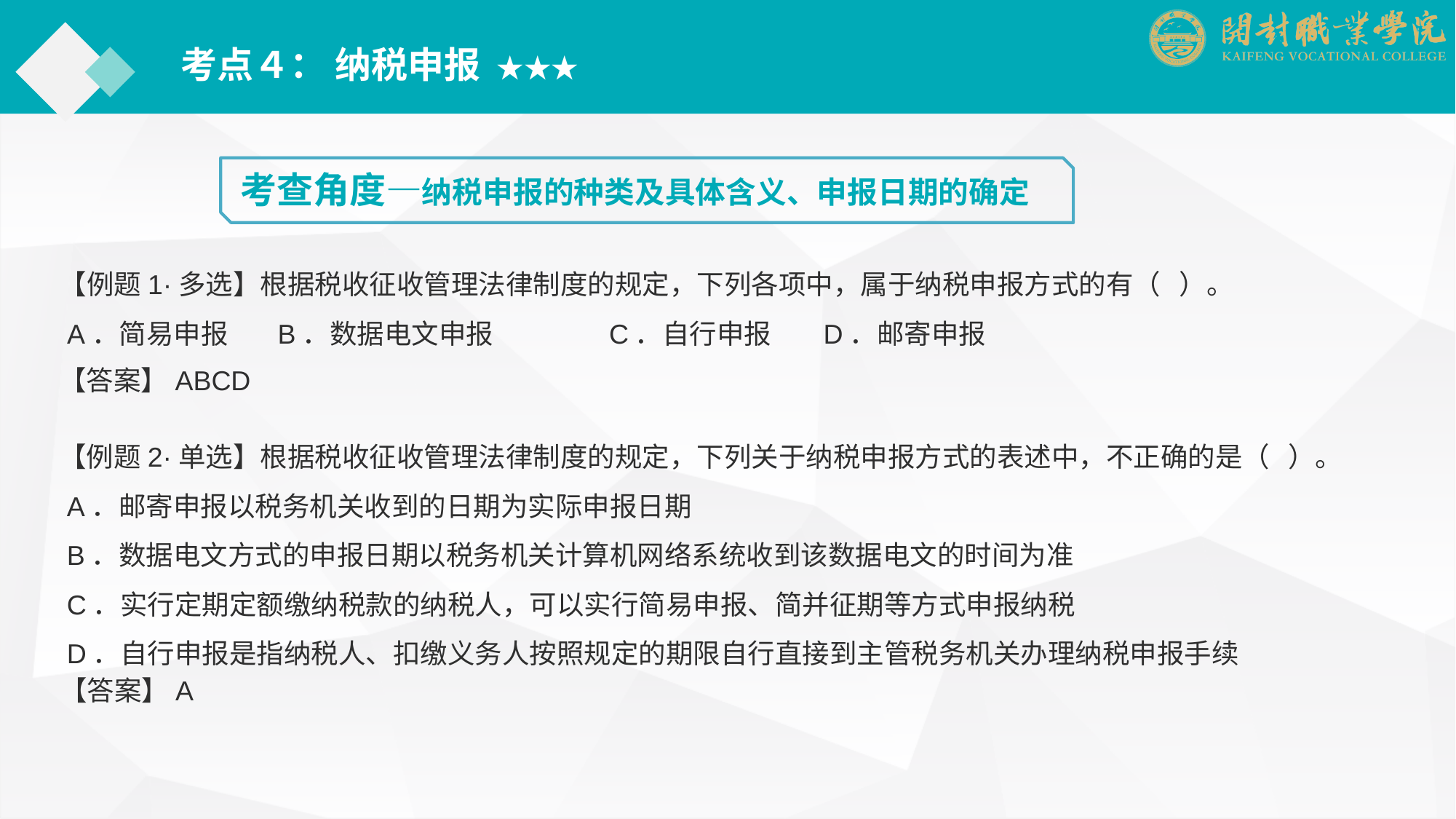

考点４： 纳税申报  ★★★

考查角度—纳税申报的种类及具体含义、申报日期的确定
【例题1·多选】根据税收征收管理法律制度的规定，下列各项中，属于纳税申报方式的有（   ）。
 A．简易申报	B．数据电文申报　　　　C．自行申报	D．邮寄申报
【答案】ABCD
【例题2·单选】根据税收征收管理法律制度的规定，下列关于纳税申报方式的表述中，不正确的是（   ）。
 A．邮寄申报以税务机关收到的日期为实际申报日期
 B．数据电文方式的申报日期以税务机关计算机网络系统收到该数据电文的时间为准
 C．实行定期定额缴纳税款的纳税人，可以实行简易申报、简并征期等方式申报纳税
 D．自行申报是指纳税人、扣缴义务人按照规定的期限自行直接到主管税务机关办理纳税申报手续
【答案】A